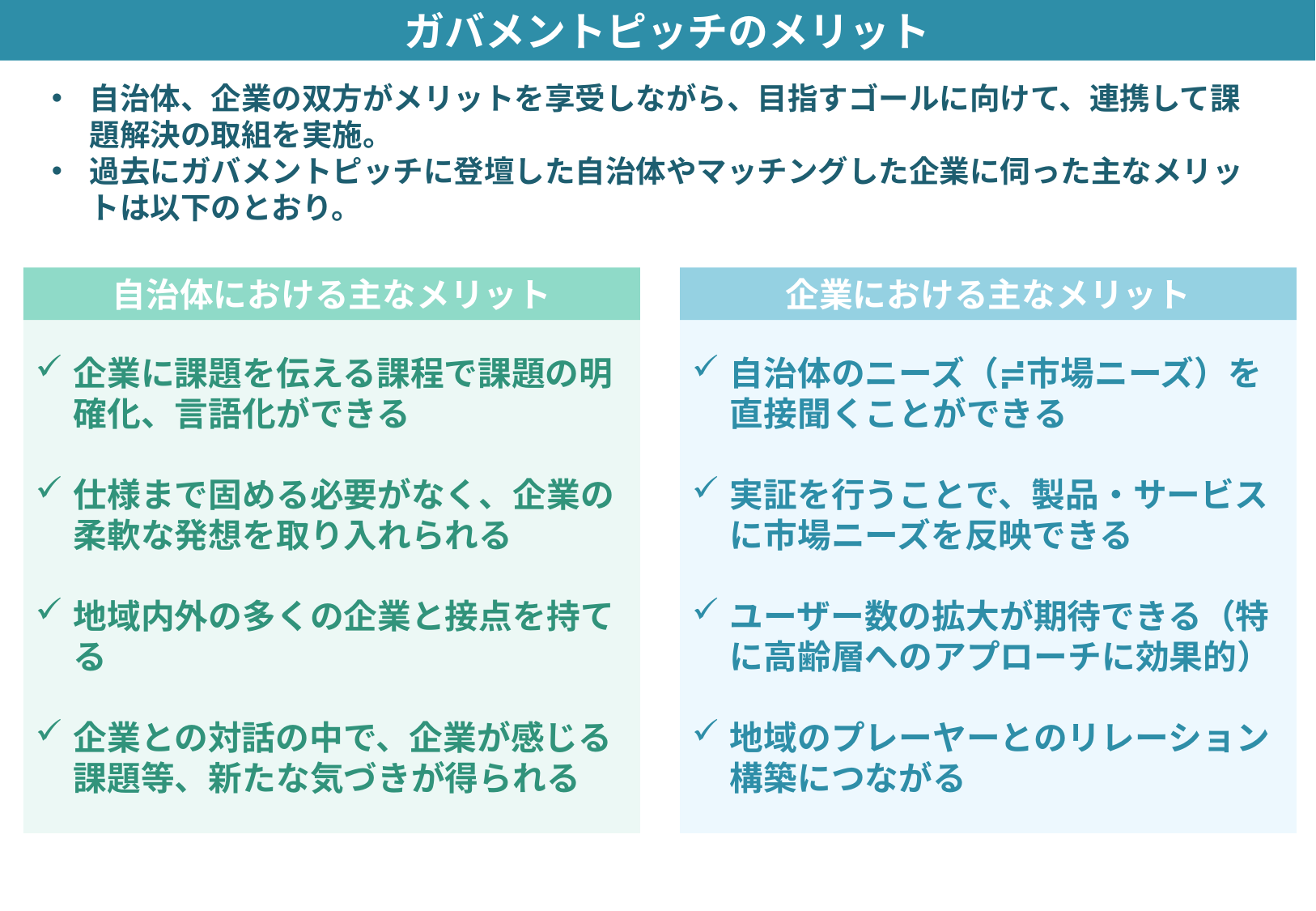

ガバメントピッチのメリット
自治体、企業の双方がメリットを享受しながら、目指すゴールに向けて、連携して課題解決の取組を実施。
過去にガバメントピッチに登壇した自治体やマッチングした企業に伺った主なメリットは以下のとおり。
自治体における主なメリット
企業における主なメリット
企業に課題を伝える課程で課題の明確化、言語化ができる

仕様まで固める必要がなく、企業の柔軟な発想を取り入れられる

地域内外の多くの企業と接点を持てる

企業との対話の中で、企業が感じる課題等、新たな気づきが得られる
自治体のニーズ（≓市場ニーズ）を直接聞くことができる

実証を行うことで、製品・サービスに市場ニーズを反映できる

ユーザー数の拡大が期待できる（特に高齢層へのアプローチに効果的）

地域のプレーヤーとのリレーション構築につながる